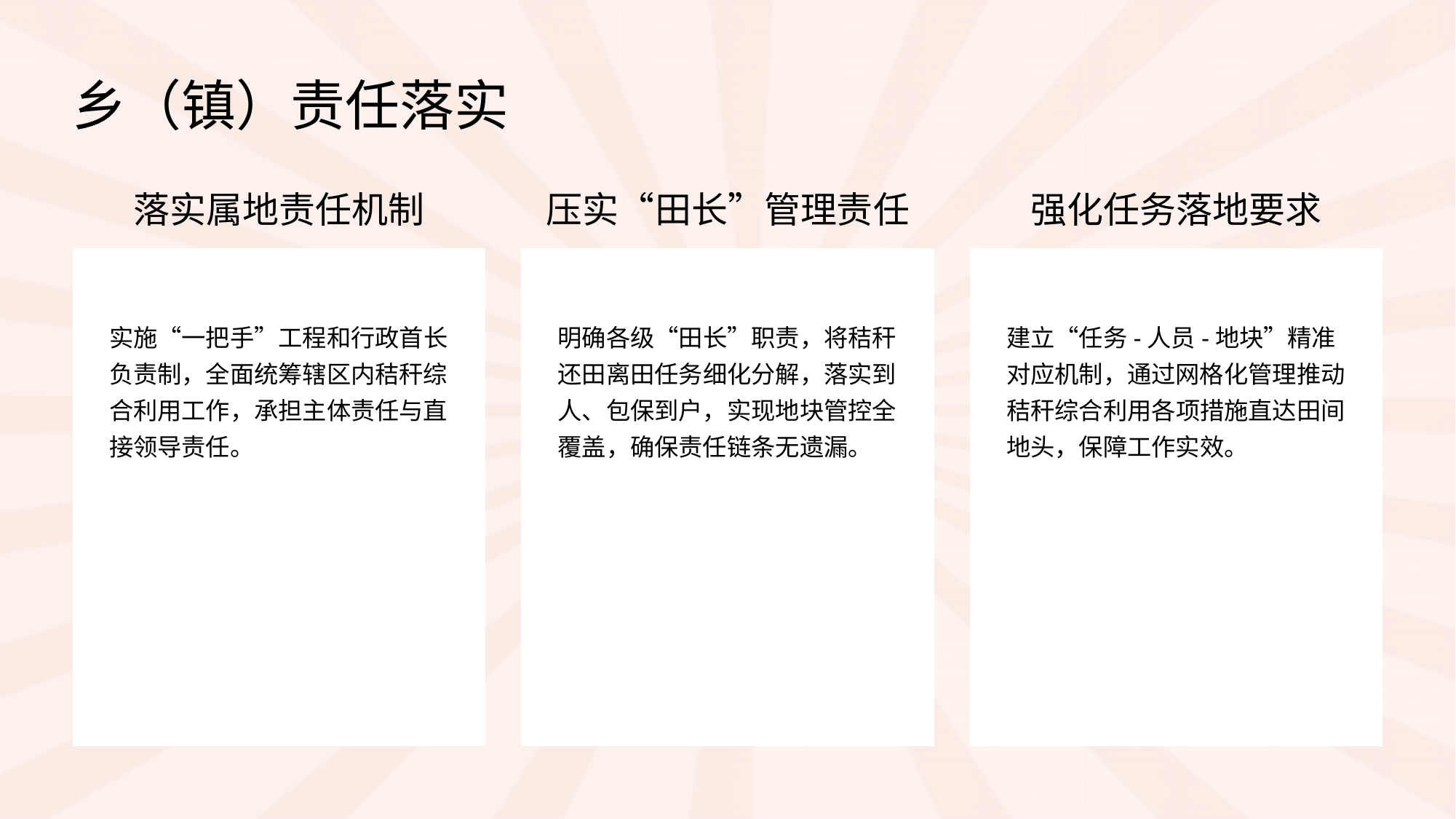

乡（镇）责任落实
落实属地责任机制
压实“田长”管理责任
强化任务落地要求

实施“一把手”工程和行政首长负责制，全面统筹辖区内秸秆综合利用工作，承担主体责任与直接领导责任。
明确各级“田长”职责，将秸秆还田离田任务细化分解，落实到人、包保到户，实现地块管控全覆盖，确保责任链条无遗漏。
建立“任务-人员-地块”精准对应机制，通过网格化管理推动秸秆综合利用各项措施直达田间地头，保障工作实效。